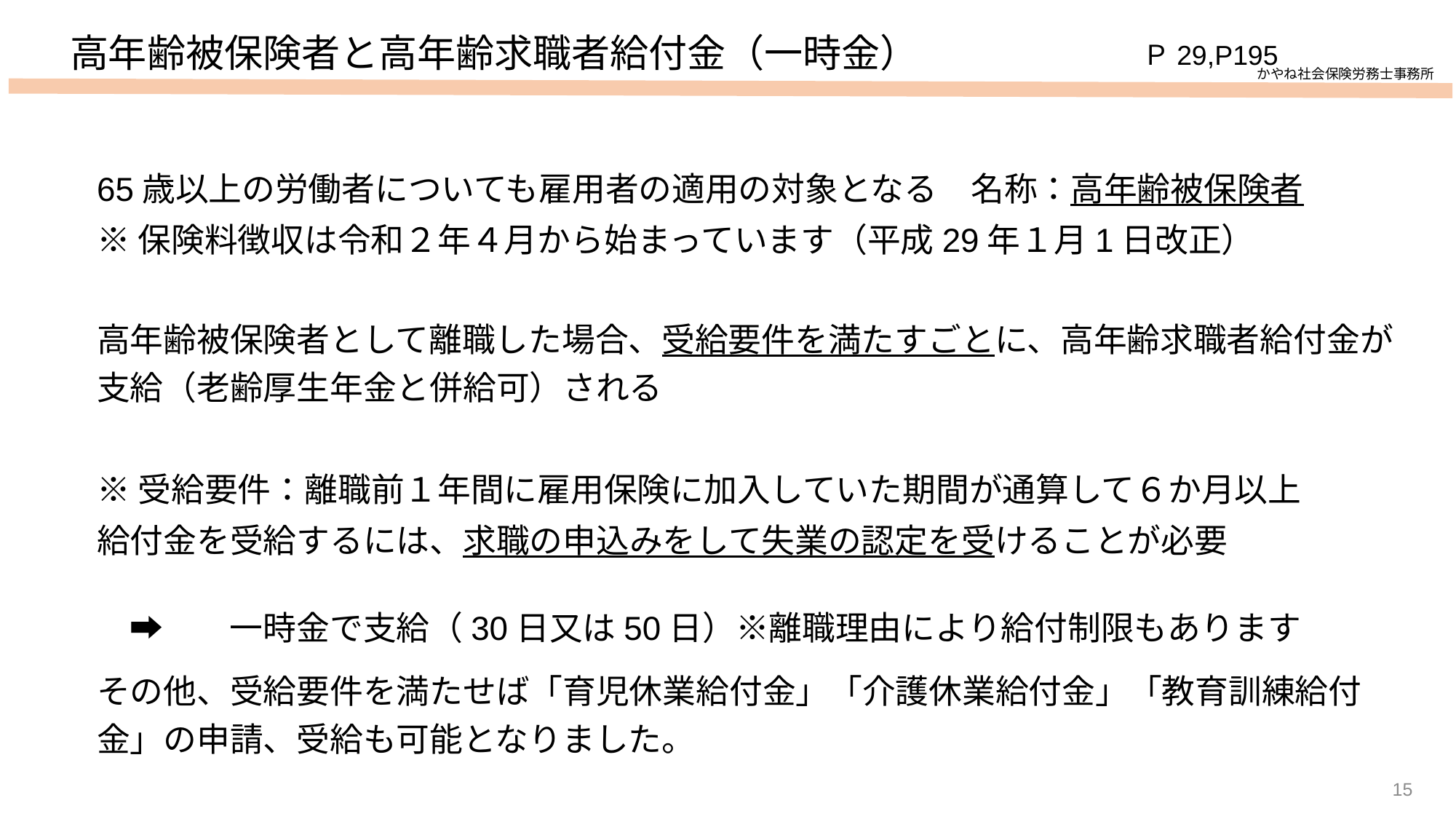

高年齢被保険者と高年齢求職者給付金（一時金）
Ｐ29,P195
かやね社会保険労務士事務所
65歳以上の労働者についても雇用者の適用の対象となる　名称：高年齢被保険者
※保険料徴収は令和２年４月から始まっています（平成29年１月1日改正）
⾼年齢被保険者として離職した場合、受給要件を満たすごとに、⾼年齢求職者給付⾦が⽀給（老齢厚生年⾦と併給可）される

※受給要件：離職前１年間に雇用保険に加入していた期間が通算して６か月以上
給付金を受給するには、求職の申込みをして失業の認定を受けることが必要
　➡　　一時金で支給（30日又は50日）※離職理由により給付制限もあります
その他、受給要件を満たせば「育児休業給付金」「介護休業給付金」「教育訓練給付金」の申請、受給も可能となりました。

15